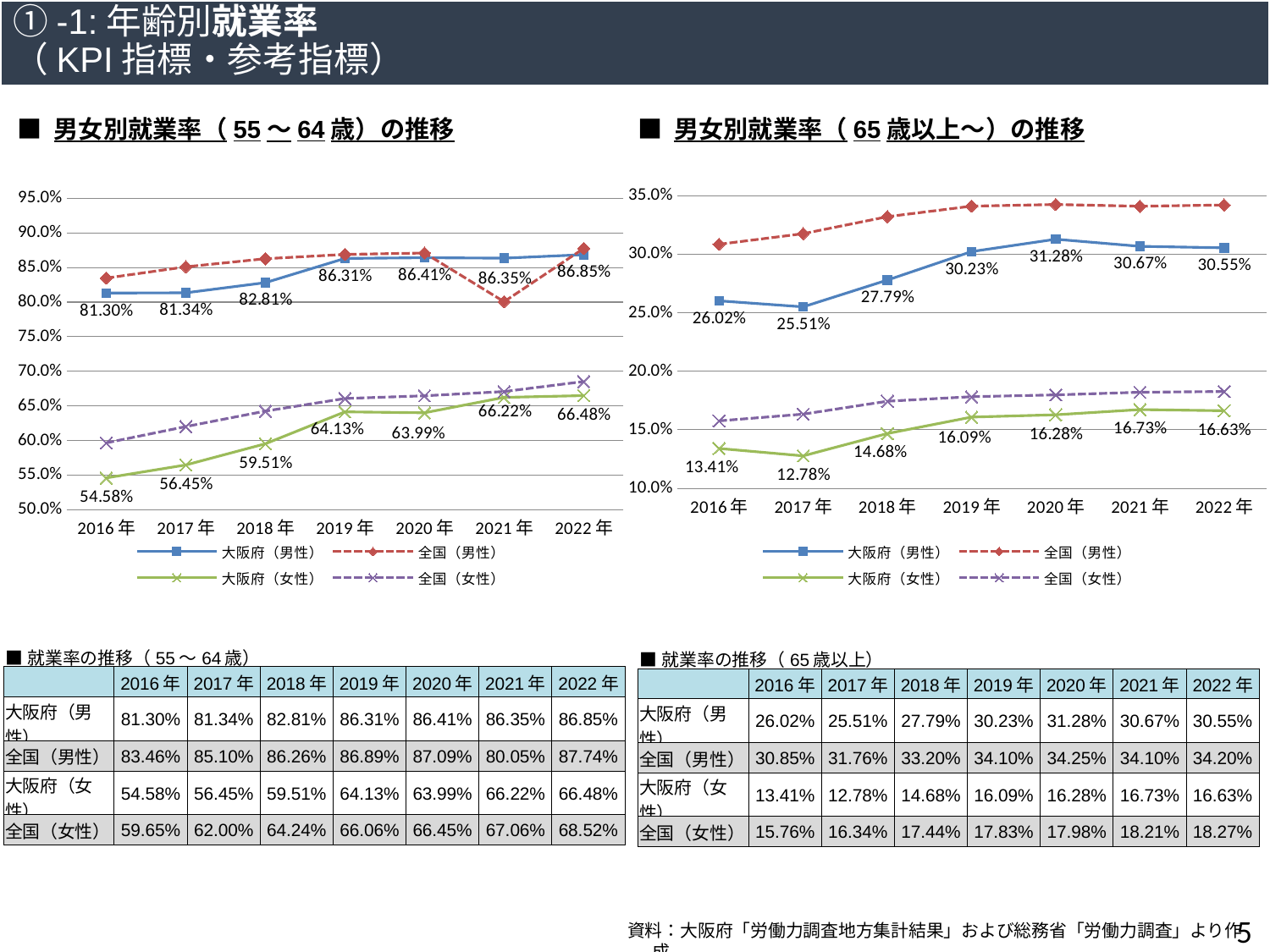

Ⅰ　若者が活躍でき、子育て安心の都市「大阪」の実現
①-1:年齢別就業率　　　　　　　　　　　　　　　　　　　　　　　　　（KPI指標・参考指標）
■ 男女別就業率（55～64歳）の推移
■ 男女別就業率（65歳以上～）の推移

### Chart

| Category | 大阪府（男性） | 全国（男性） | 大阪府（女性） | 全国（女性） |
|---|---|---|---|---|
| 2016年 | 0.8130252100840336 | 0.834625322997416 | 0.545816733067729 | 0.5964691046658259 |
| 2017年 | 0.8134171907756813 | 0.8509803921568627 | 0.5645161290322581 | 0.62002567394095 |
| 2018年 | 0.8280922431865828 | 0.8626155878467635 | 0.5951417004048583 | 0.6423927178153446 |
| 2019年 | 0.8630705394190872 | 0.8688741721854305 | 0.6412825651302605 | 0.660574412532637 |
| 2020年 | 0.8640973630831643 | 0.8708827404479579 | 0.639921722113503 | 0.6644993498049415 |
| 2021年 | 0.8634538152610441 | 0.8005284015852048 | 0.6621621621621622 | 0.6705882352941176 |
| 2022年 | 0.8684719535783365 | 0.877444589308996 | 0.6647940074906367 | 0.6851612903225807 |

### Chart

| Category | 大阪府（男性） | 全国（男性） | 大阪府（女性） | 全国（女性） |
|---|---|---|---|---|
| 2016年 | 0.26019417475728157 | 0.3085177733065057 | 0.13408239700374533 | 0.15762538382804503 |
| 2017年 | 0.2550529355149182 | 0.3175542406311637 | 0.1277695716395864 | 0.16338880484114976 |
| 2018年 | 0.27793696275071633 | 0.3320363164721141 | 0.1468224981738495 | 0.17438963627304435 |
| 2019年 | 0.30228136882129275 | 0.34104046242774566 | 0.1608695652173913 | 0.1782716049382716 |
| 2020年 | 0.3127962085308057 | 0.34245703373647357 | 0.1628242074927954 | 0.1798138167564919 |
| 2021年 | 0.3067426400759734 | 0.34096692111959287 | 0.167264895908112 | 0.18208373904576436 |
| 2022年 | 0.30547550432276654 | 0.3420216147488875 | 0.16630824372759856 | 0.1827485380116959 |
| ■就業率の推移（55～64歳） |  |  |  |  |  |  |  |
| --- | --- | --- | --- | --- | --- | --- | --- |
|  | 2016年 | 2017年 | 2018年 | 2019年 | 2020年 | 2021年 | 2022年 |
| 大阪府（男性） | 81.30% | 81.34% | 82.81% | 86.31% | 86.41% | 86.35% | 86.85% |
| 全国（男性） | 83.46% | 85.10% | 86.26% | 86.89% | 87.09% | 80.05% | 87.74% |
| 大阪府（女性） | 54.58% | 56.45% | 59.51% | 64.13% | 63.99% | 66.22% | 66.48% |
| 全国（女性） | 59.65% | 62.00% | 64.24% | 66.06% | 66.45% | 67.06% | 68.52% |
| ■就業率の推移（65歳以上） |  |  |  |  |  |  |  |
| --- | --- | --- | --- | --- | --- | --- | --- |
|  | 2016年 | 2017年 | 2018年 | 2019年 | 2020年 | 2021年 | 2022年 |
| 大阪府（男性） | 26.02% | 25.51% | 27.79% | 30.23% | 31.28% | 30.67% | 30.55% |
| 全国（男性） | 30.85% | 31.76% | 33.20% | 34.10% | 34.25% | 34.10% | 34.20% |
| 大阪府（女性） | 13.41% | 12.78% | 14.68% | 16.09% | 16.28% | 16.73% | 16.63% |
| 全国（女性） | 15.76% | 16.34% | 17.44% | 17.83% | 17.98% | 18.21% | 18.27% |
5
資料：大阪府「労働力調査地方集計結果」および総務省「労働力調査」より作成